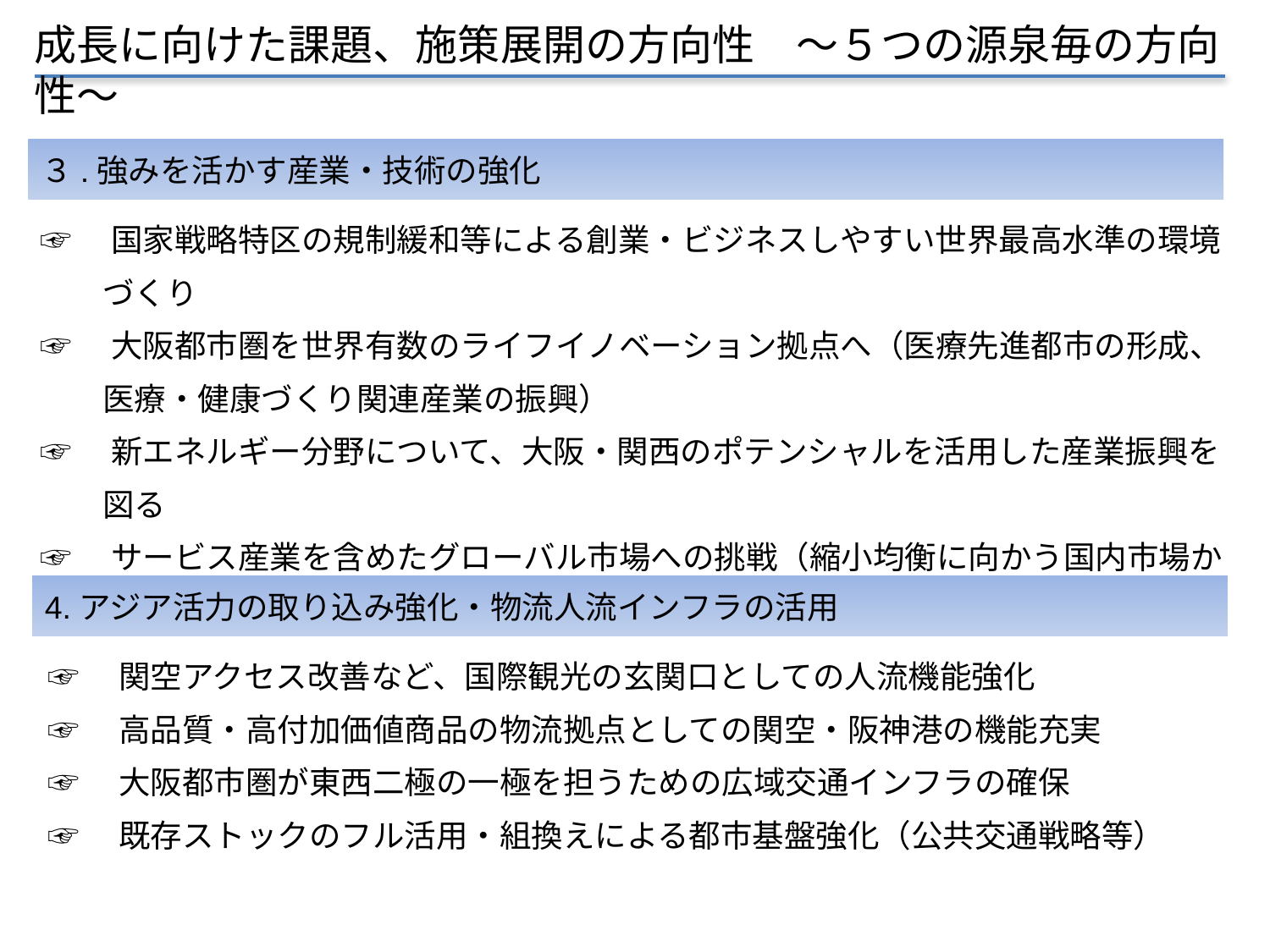

成長に向けた課題、施策展開の方向性　～５つの源泉毎の方向性～
３.強みを活かす産業・技術の強化
☞　国家戦略特区の規制緩和等による創業・ビジネスしやすい世界最高水準の環境づくり
☞　大阪都市圏を世界有数のライフイノベーション拠点へ（医療先進都市の形成、医療・健康づくり関連産業の振興）
☞　新エネルギー分野について、大阪・関西のポテンシャルを活用した産業振興を図る
☞　サービス産業を含めたグローバル市場への挑戦（縮小均衡に向かう国内市場からの脱却）
4.アジア活力の取り込み強化・物流人流インフラの活用
☞　関空アクセス改善など、国際観光の玄関口としての人流機能強化
☞　高品質・高付加価値商品の物流拠点としての関空・阪神港の機能充実
☞　大阪都市圏が東西二極の一極を担うための広域交通インフラの確保
☞　既存ストックのフル活用・組換えによる都市基盤強化（公共交通戦略等）